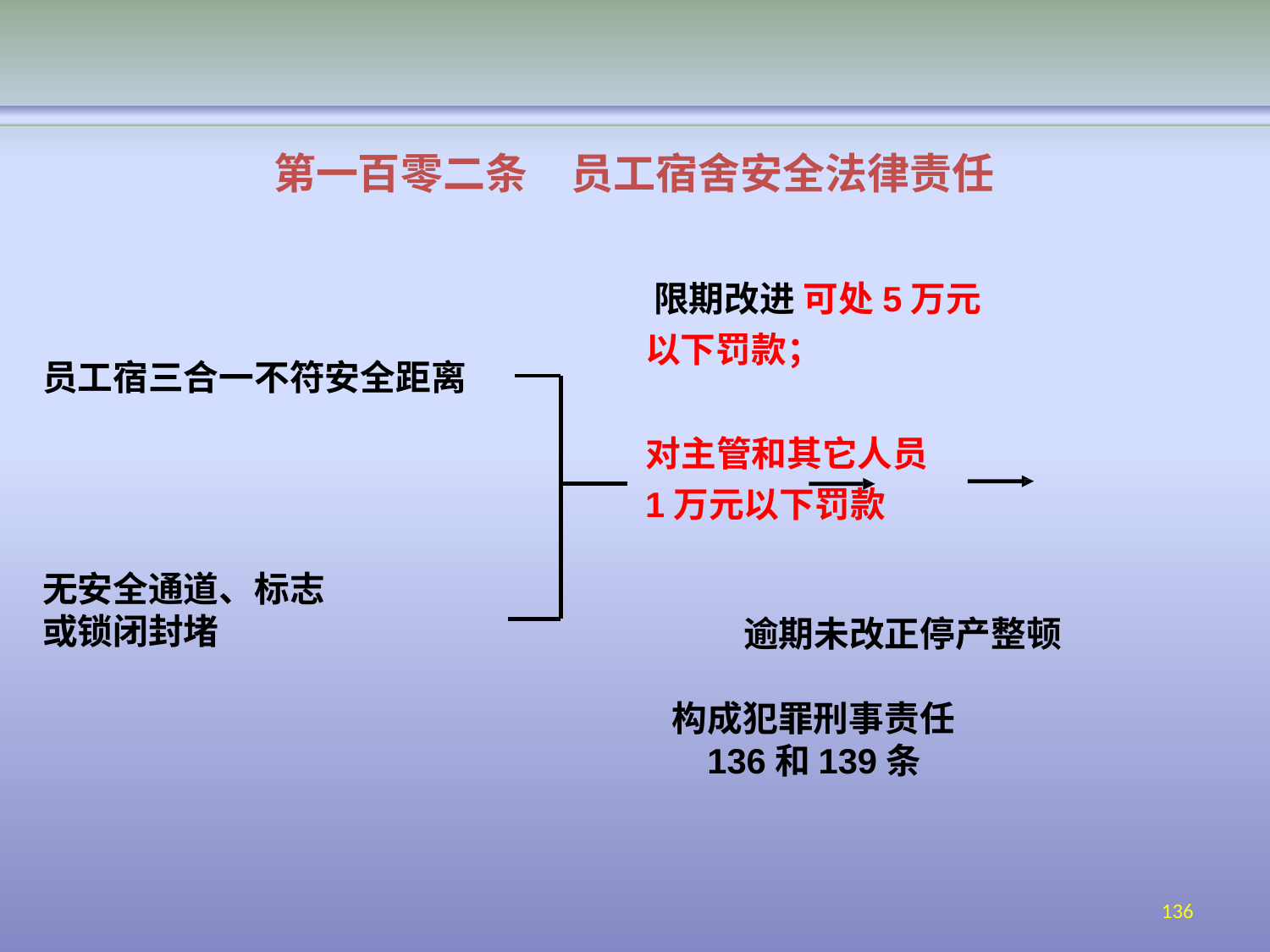

# 第一百零二条
员工宿舍安全法律责任
限期改进 可处5万元以下罚款；

对主管和其它人员 1万元以下罚款

逾期未改正停产整顿 构成犯罪刑事责任
136和139条
员工宿三合一不符安全距离

无安全通道、标志 或锁闭封堵

136